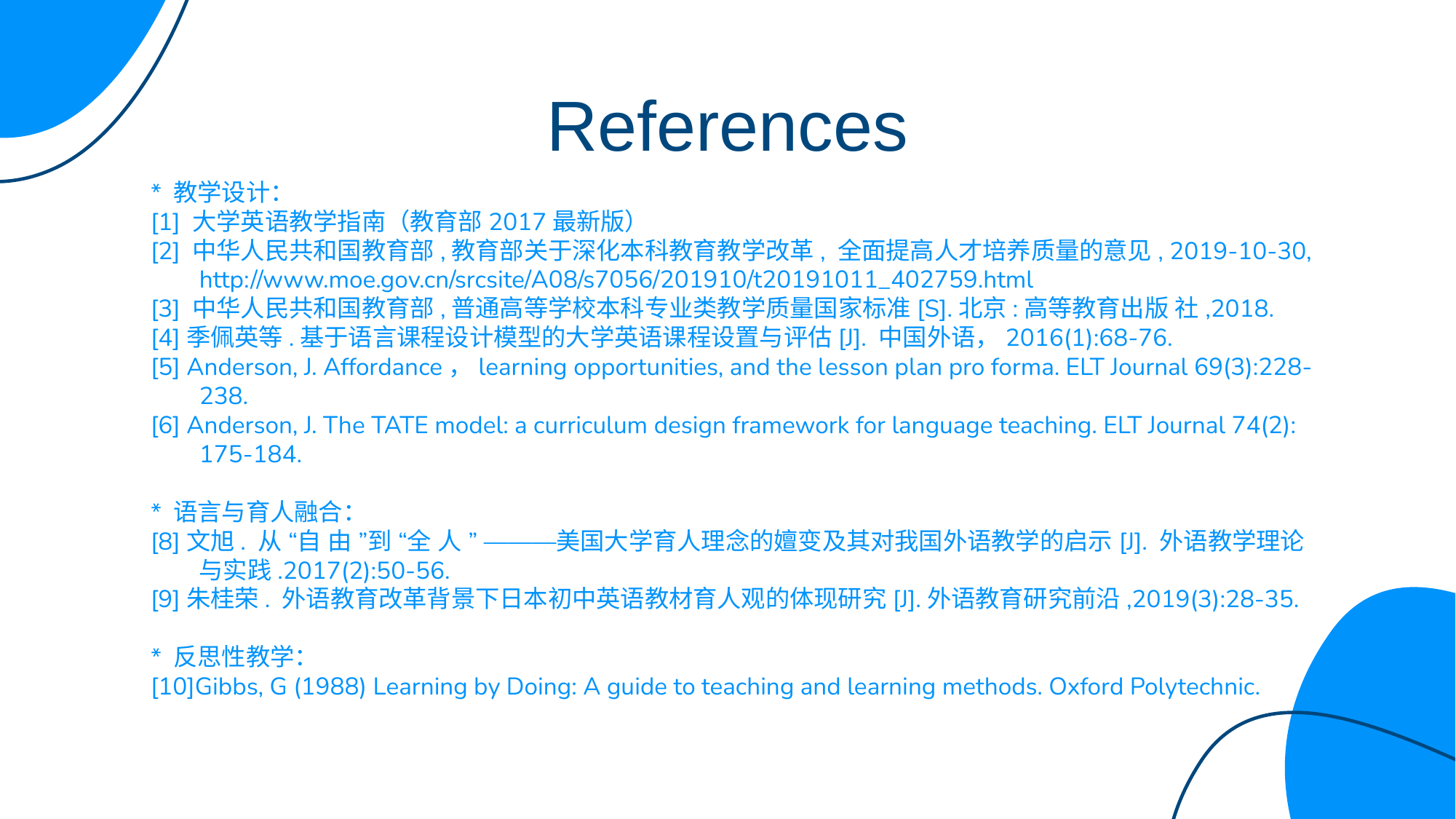

# References
* 教学设计：
[1] 大学英语教学指南（教育部2017最新版）
[2] 中华人民共和国教育部,教育部关于深化本科教育教学改革, 全面提高人才培养质量的意见, 2019-10-30, http://www.moe.gov.cn/srcsite/A08/s7056/201910/t20191011_402759.html
[3] 中华人民共和国教育部,普通高等学校本科专业类教学质量国家标准[S].北京:高等教育出版 社,2018.
[4]季佩英等.基于语言课程设计模型的大学英语课程设置与评估[J]. 中国外语，2016(1):68-76.
[5] Anderson, J. Affordance，learning opportunities, and the lesson plan pro forma. ELT Journal 69(3):228-238.
[6] Anderson, J. The TATE model: a curriculum design framework for language teaching. ELT Journal 74(2): 175-184.

* 语言与育人融合：
[8]文旭. 从 “自 由 ”到 “全 人 ” ———美国大学育人理念的嬗变及其对我国外语教学的启示[J]. 外语教学理论与实践.2017(2):50-56.
[9]朱桂荣. 外语教育改革背景下日本初中英语教材育人观的体现研究[J].外语教育研究前沿,2019(3):28-35.

* 反思性教学：
[10]Gibbs, G (1988) Learning by Doing: A guide to teaching and learning methods. Oxford Polytechnic.